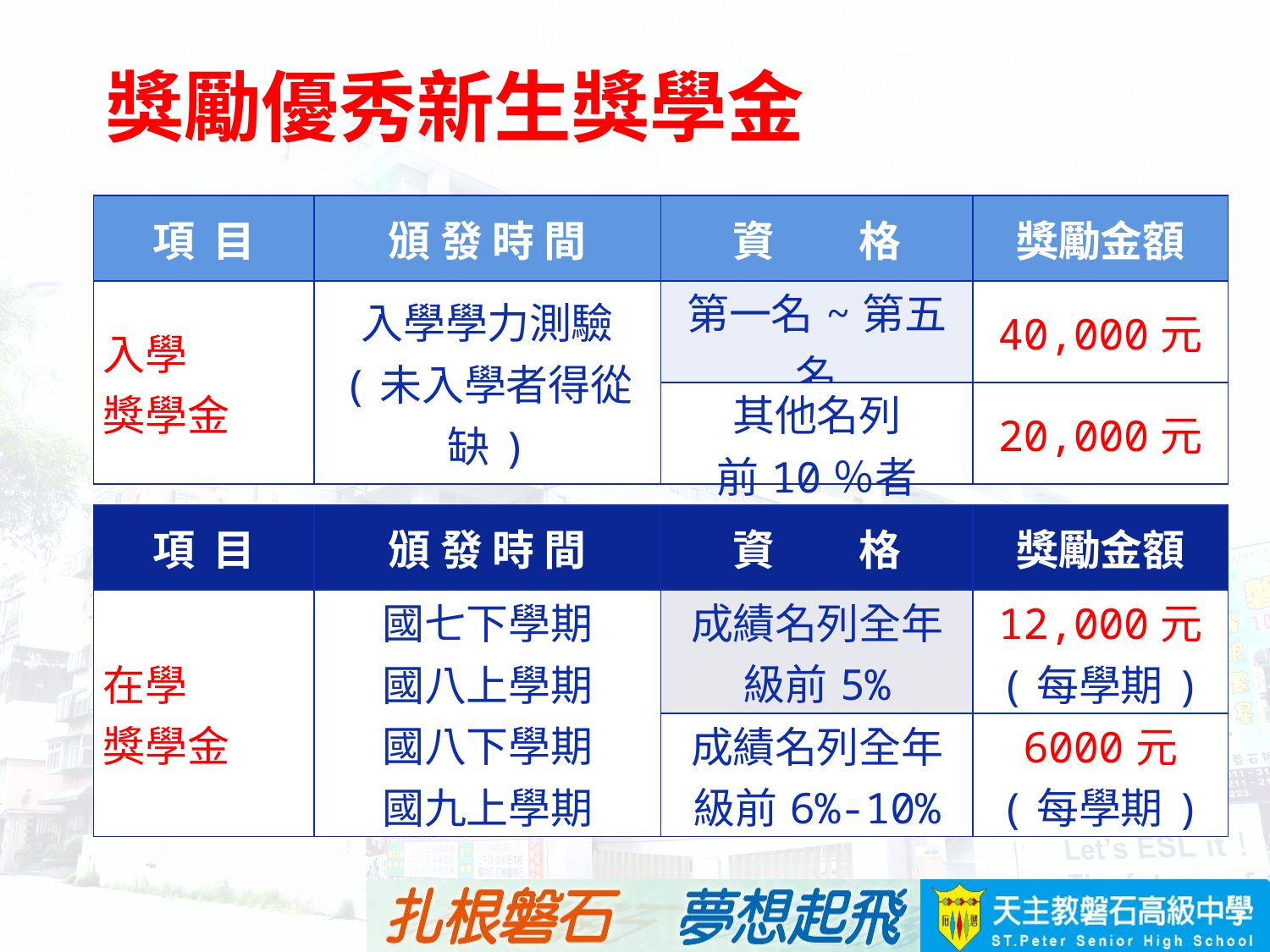

獎勵優秀新生獎學金
| 項 目 | 頒 發 時 間 | 資　　格 | 獎勵金額 |
| --- | --- | --- | --- |
| 入學 獎學金 | 入學學力測驗 (未入學者得從缺) | 第一名~第五名 | 40,000元 |
|  |  | 其他名列 前10％者 | 20,000元 |
| 項 目 | 頒 發 時 間 | 資　　格 | 獎勵金額 |
| --- | --- | --- | --- |
| 在學 獎學金 | 國七下學期 國八上學期 國八下學期 國九上學期 | 成績名列全年級前5% | 12,000元 (每學期) |
|  |  | 成績名列全年級前6%-10% | 6000元 (每學期) |